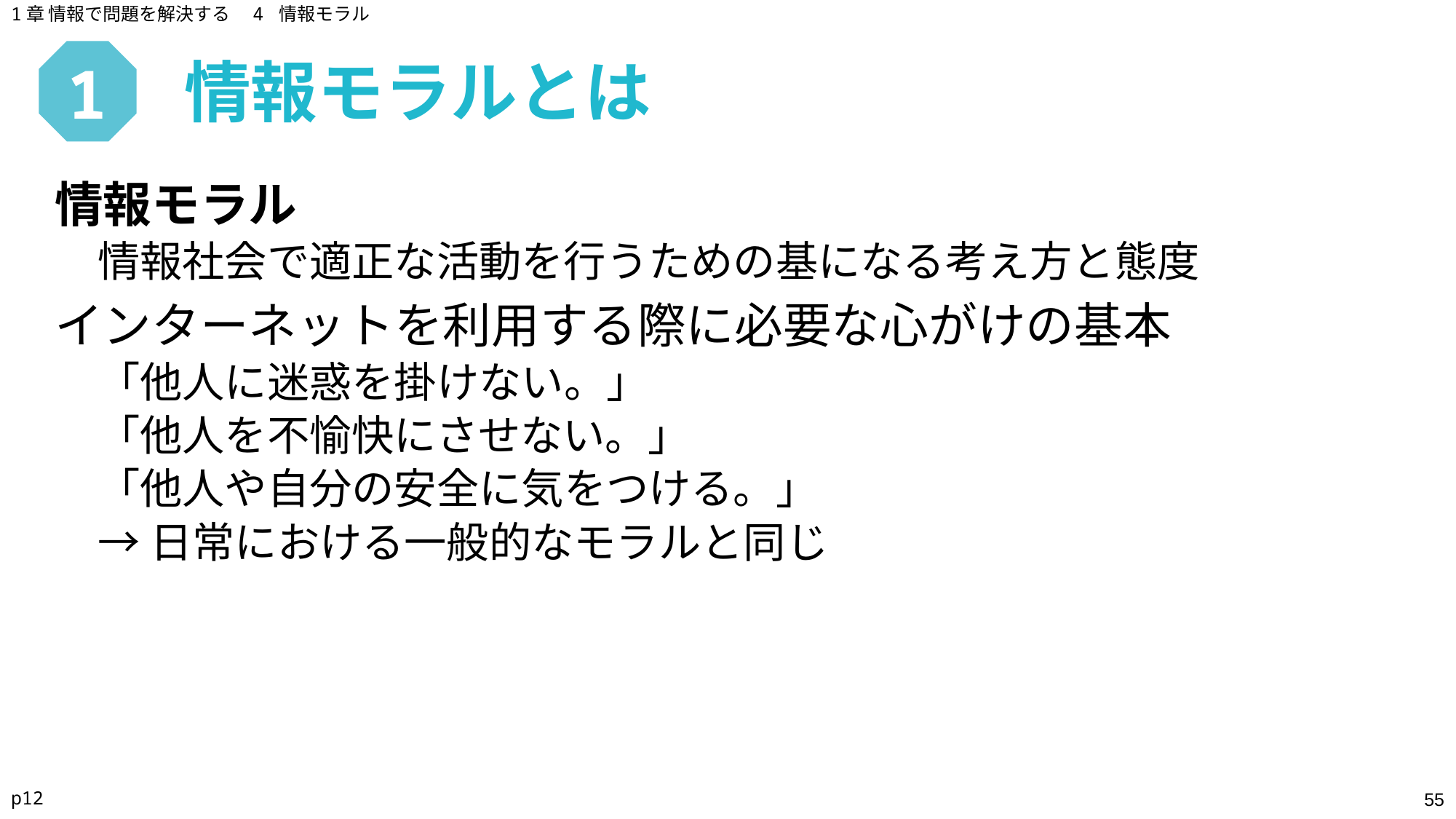

1章 情報で問題を解決する　4 情報モラル

情報モラルとは
# 1
情報モラル
情報社会で適正な活動を行うための基になる考え方と態度
インターネットを利用する際に必要な心がけの基本
「他人に迷惑を掛けない。」
「他人を不愉快にさせない。」
「他人や自分の安全に気をつける。」
→日常における一般的なモラルと同じ
p12
55